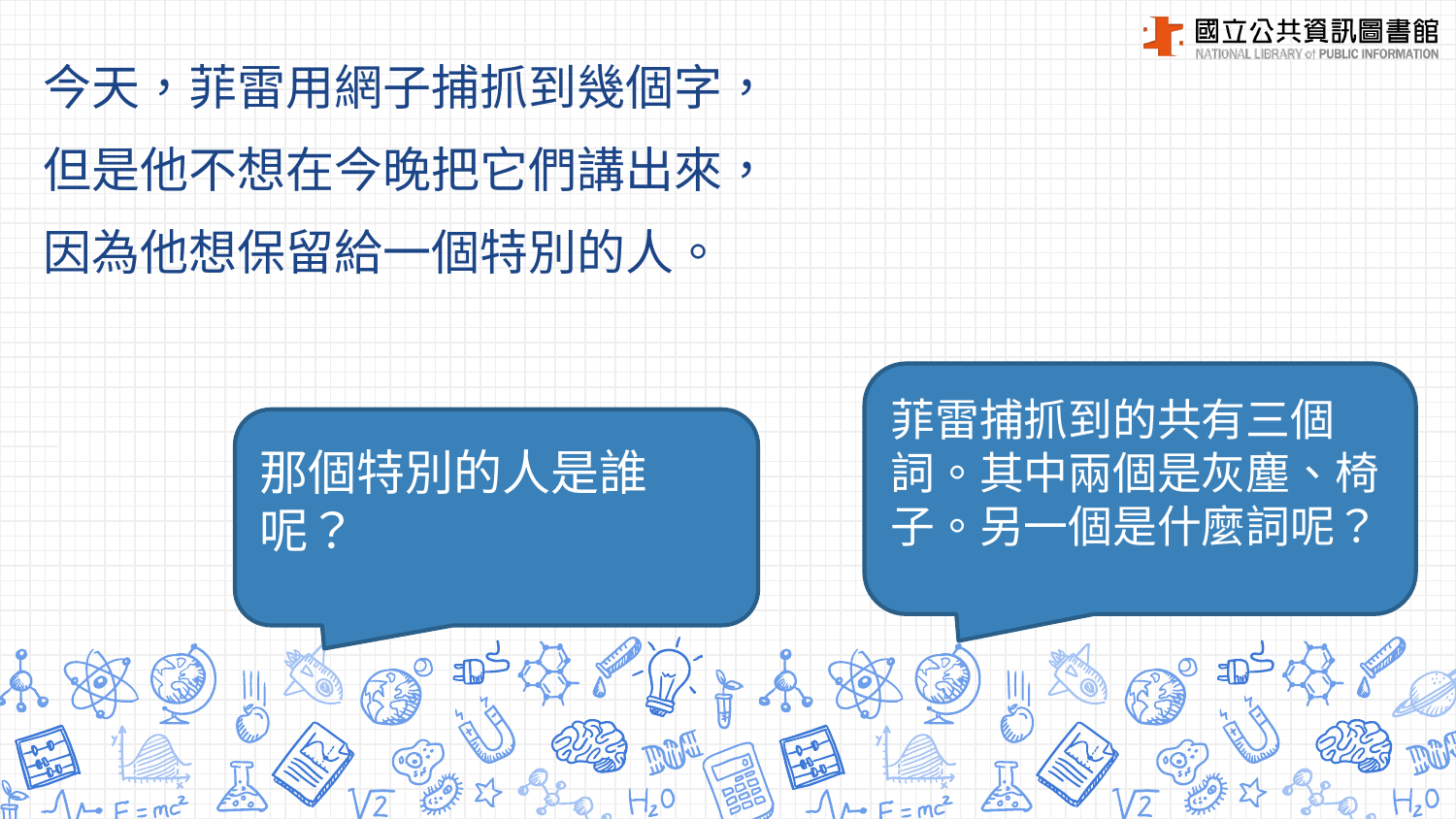

今天，菲雷用網子捕抓到幾個字，
但是他不想在今晚把它們講出來，
因為他想保留給一個特別的人。
菲雷捕抓到的共有三個詞。其中兩個是灰塵、椅子。另一個是什麼詞呢？

那個特別的人是誰呢？